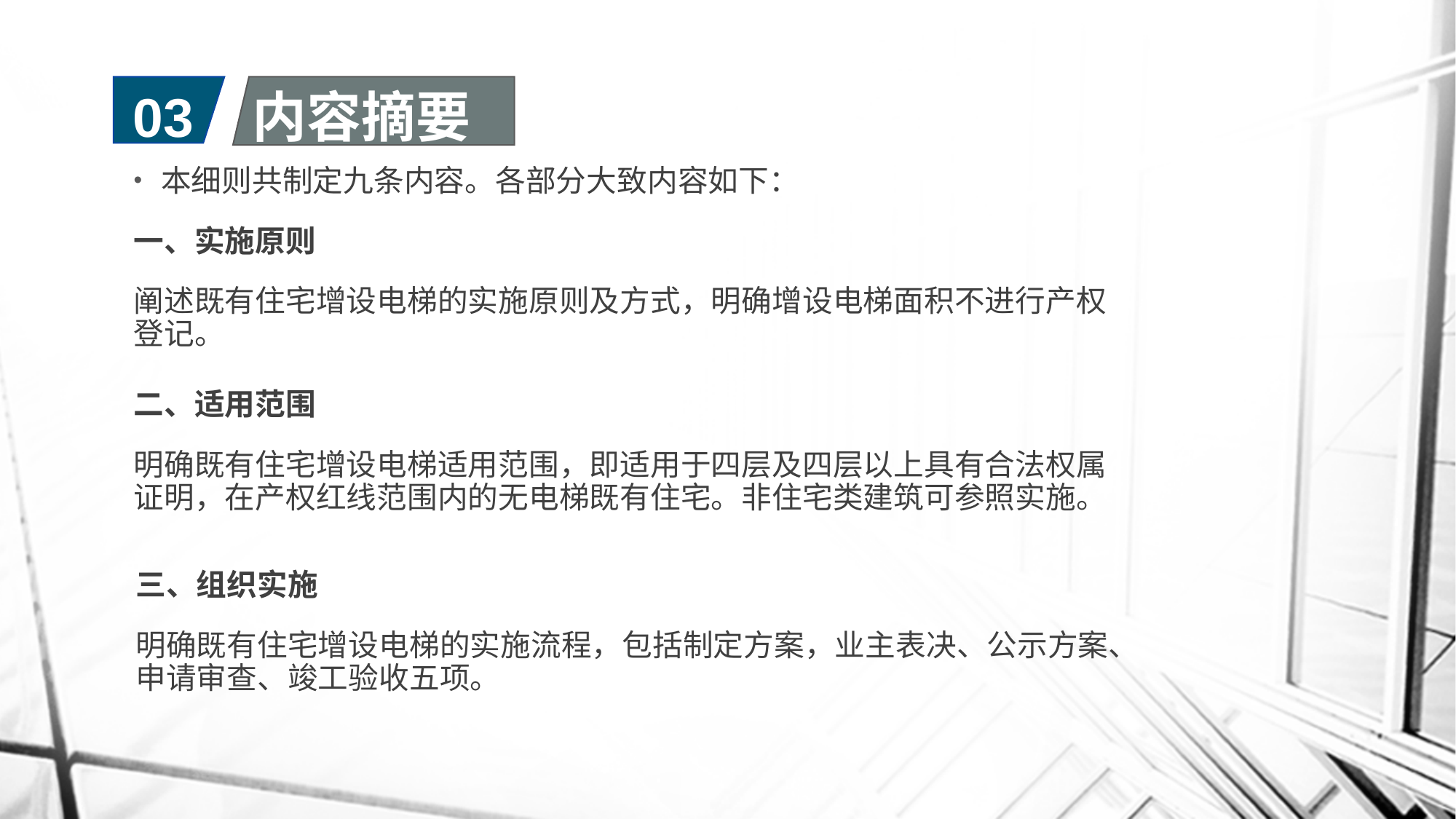

03   内容摘要

本细则共制定九条内容。各部分大致内容如下：
一、实施原则
阐述既有住宅增设电梯的实施原则及方式，明确增设电梯面积不进行产权登记。
二、适用范围
明确既有住宅增设电梯适用范围，即适用于四层及四层以上具有合法权属证明，在产权红线范围内的无电梯既有住宅。非住宅类建筑可参照实施。
三、组织实施
明确既有住宅增设电梯的实施流程，包括制定方案，业主表决、公示方案、申请审查、竣工验收五项。